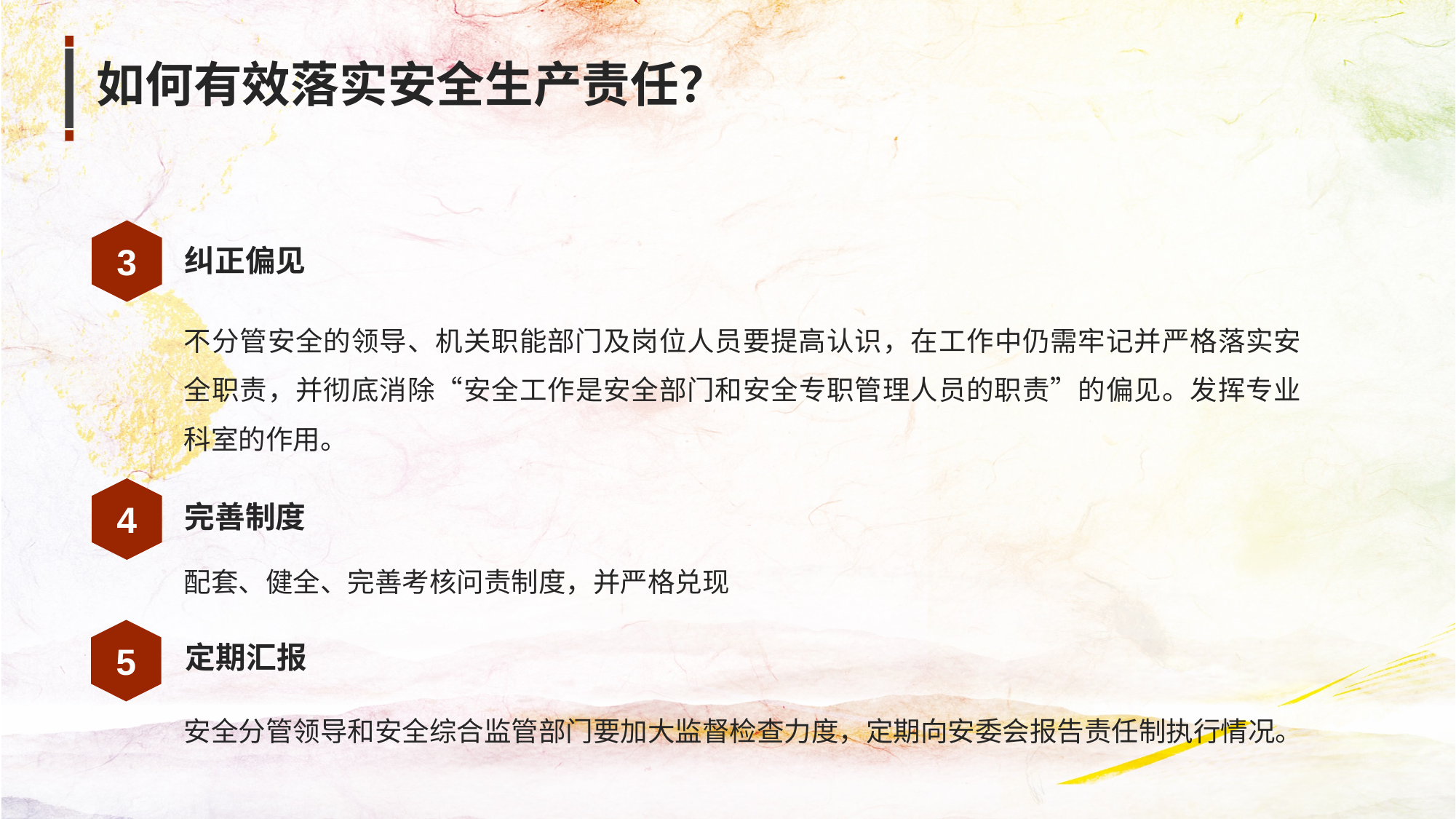

如何有效落实安全生产责任？

3
纠正偏见
不分管安全的领导、机关职能部门及岗位人员要提高认识，在工作中仍需牢记并严格落实安全职责，并彻底消除“安全工作是安全部门和安全专职管理人员的职责”的偏见。发挥专业科室的作用。

4
完善制度
配套、健全、完善考核问责制度，并严格兑现

5
定期汇报
安全分管领导和安全综合监管部门要加大监督检查力度，定期向安委会报告责任制执行情况。